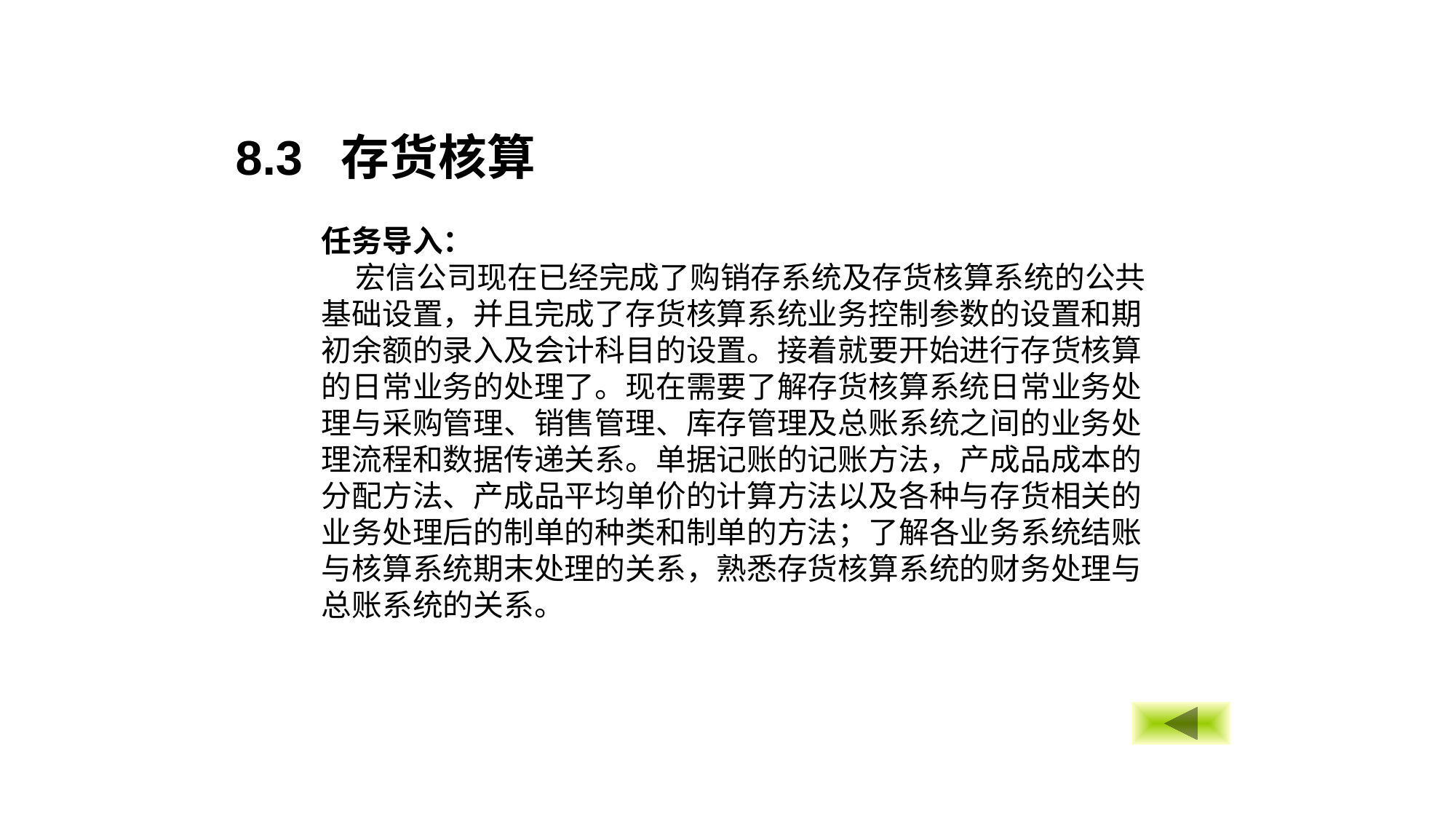

8.3  存货核算
任务导入：
    宏信公司现在已经完成了购销存系统及存货核算系统的公共基础设置，并且完成了存货核算系统业务控制参数的设置和期初余额的录入及会计科目的设置。接着就要开始进行存货核算的日常业务的处理了。现在需要了解存货核算系统日常业务处理与采购管理、销售管理、库存管理及总账系统之间的业务处理流程和数据传递关系。单据记账的记账方法，产成品成本的分配方法、产成品平均单价的计算方法以及各种与存货相关的业务处理后的制单的种类和制单的方法；了解各业务系统结账与核算系统期末处理的关系，熟悉存货核算系统的财务处理与总账系统的关系。